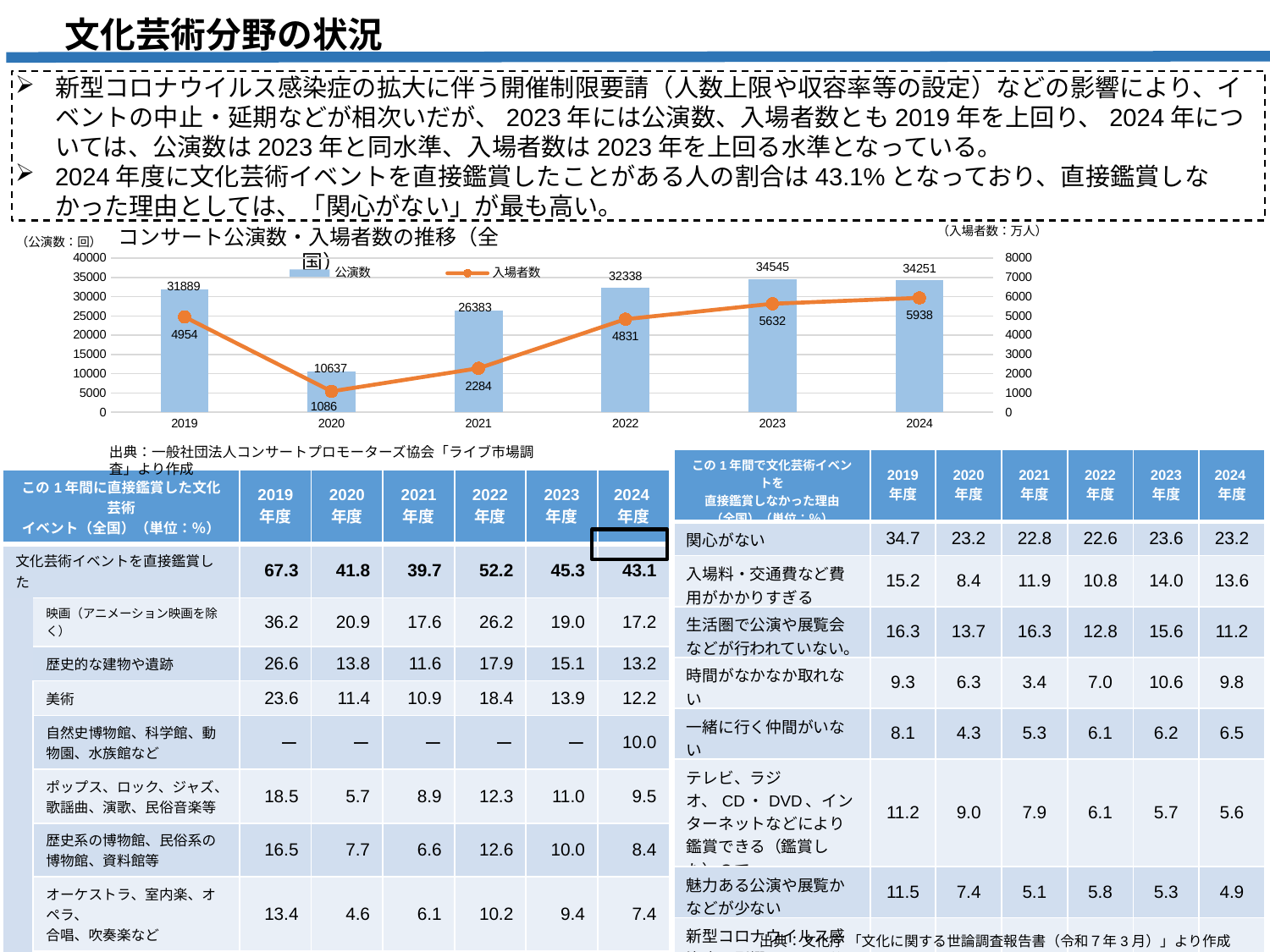

文化芸術分野の状況
新型コロナウイルス感染症の拡大に伴う開催制限要請（人数上限や収容率等の設定）などの影響により、イベントの中止・延期などが相次いだが、2023年には公演数、入場者数とも2019年を上回り、2024年については、公演数は2023年と同水準、入場者数は2023年を上回る水準となっている。
2024年度に文化芸術イベントを直接鑑賞したことがある人の割合は43.1%となっており、直接鑑賞しなかった理由としては、「関心がない」が最も高い。

コンサート公演数・入場者数の推移（全国）
（入場者数：万人）
（公演数：回）

### Chart

| Category | 公演数 | 入場者数 |
|---|---|---|
| 2019 | 31889.0 | 4954.0 |
| 2020 | 10637.0 | 1086.0 |
| 2021 | 26383.0 | 2284.0 |
| 2022 | 32338.0 | 4831.0 |
| 2023 | 34545.0 | 5632.0 |
| 2024 | 34251.0 | 5938.0 |
出典：一般社団法人コンサートプロモーターズ協会「ライブ市場調査」より作成
| この1年間で文化芸術イベントを 直接鑑賞しなかった理由 （全国）（単位：％） | 2019 年度 | 2020 年度 | 2021 年度 | 2022 年度 | 2023 年度 | 2024年度 |
| --- | --- | --- | --- | --- | --- | --- |
| 関心がない | 34.7 | 23.2 | 22.8 | 22.6 | 23.6 | 23.2 |
| 入場料・交通費など費用がかかりすぎる | 15.2 | 8.4 | 11.9 | 10.8 | 14.0 | 13.6 |
| 生活圏で公演や展覧会などが行われていない。 | 16.3 | 13.7 | 16.3 | 12.8 | 15.6 | 11.2 |
| 時間がなかなか取れない | 9.3 | 6.3 | 3.4 | 7.0 | 10.6 | 9.8 |
| 一緒に行く仲間がいない | 8.1 | 4.3 | 5.3 | 6.1 | 6.2 | 6.5 |
| テレビ、ラジオ、CD・DVD、インターネットなどにより鑑賞できる（鑑賞した）ので | 11.2 | 9.0 | 7.9 | 6.1 | 5.7 | 5.6 |
| 魅力ある公演や展覧かなどが少ない | 11.5 | 7.4 | 5.1 | 5.8 | 5.3 | 4.9 |
| 新型コロナウイルス感染症の影響により、公演や展覧会などが中止になった、又は外出を控えたから | ー | 56.8 | 37.6 | 29.0 | 9.1 | 3.8 |
| この1年間に直接鑑賞した文化芸術 イベント（全国）（単位：％） |  | 2019 年度 | 2020 年度 | 2021 年度 | 2022 年度 | 2023 年度 | 2024年度 |
| --- | --- | --- | --- | --- | --- | --- | --- |
| 文化芸術イベントを直接鑑賞した |  | 67.3 | 41.8 | 39.7 | 52.2 | 45.3 | 43.1 |
|  | 映画（アニメーション映画を除く） | 36.2 | 20.9 | 17.6 | 26.2 | 19.0 | 17.2 |
|  | 歴史的な建物や遺跡 | 26.6 | 13.8 | 11.6 | 17.9 | 15.1 | 13.2 |
|  | 美術 | 23.6 | 11.4 | 10.9 | 18.4 | 13.9 | 12.2 |
|  | 自然史博物館、科学館、動物園、水族館など | ー | ー | ー | ー | ー | 10.0 |
|  | ポップス、ロック、ジャズ、歌謡曲、演歌、民俗音楽等 | 18.5 | 5.7 | 8.9 | 12.3 | 11.0 | 9.5 |
|  | 歴史系の博物館、民俗系の博物館、資料館等 | 16.5 | 7.7 | 6.6 | 12.6 | 10.0 | 8.4 |
|  | オーケストラ、室内楽、オペラ、 合唱、吹奏楽など | 13.4 | 4.6 | 6.1 | 10.2 | 9.4 | 7.4 |
|  | アニメーション映画 | 13.9 | 11.2 | 9.6 | 13.1 | 7.9 | 5.3 |
|  | 地域の伝統的な芸能や祭り | 8.0 | 2.0 | 2.1 | 4.2 | 4.7 | 3.9 |

8
出典：文化庁 「文化に関する世論調査報告書（令和７年3月）」より作成